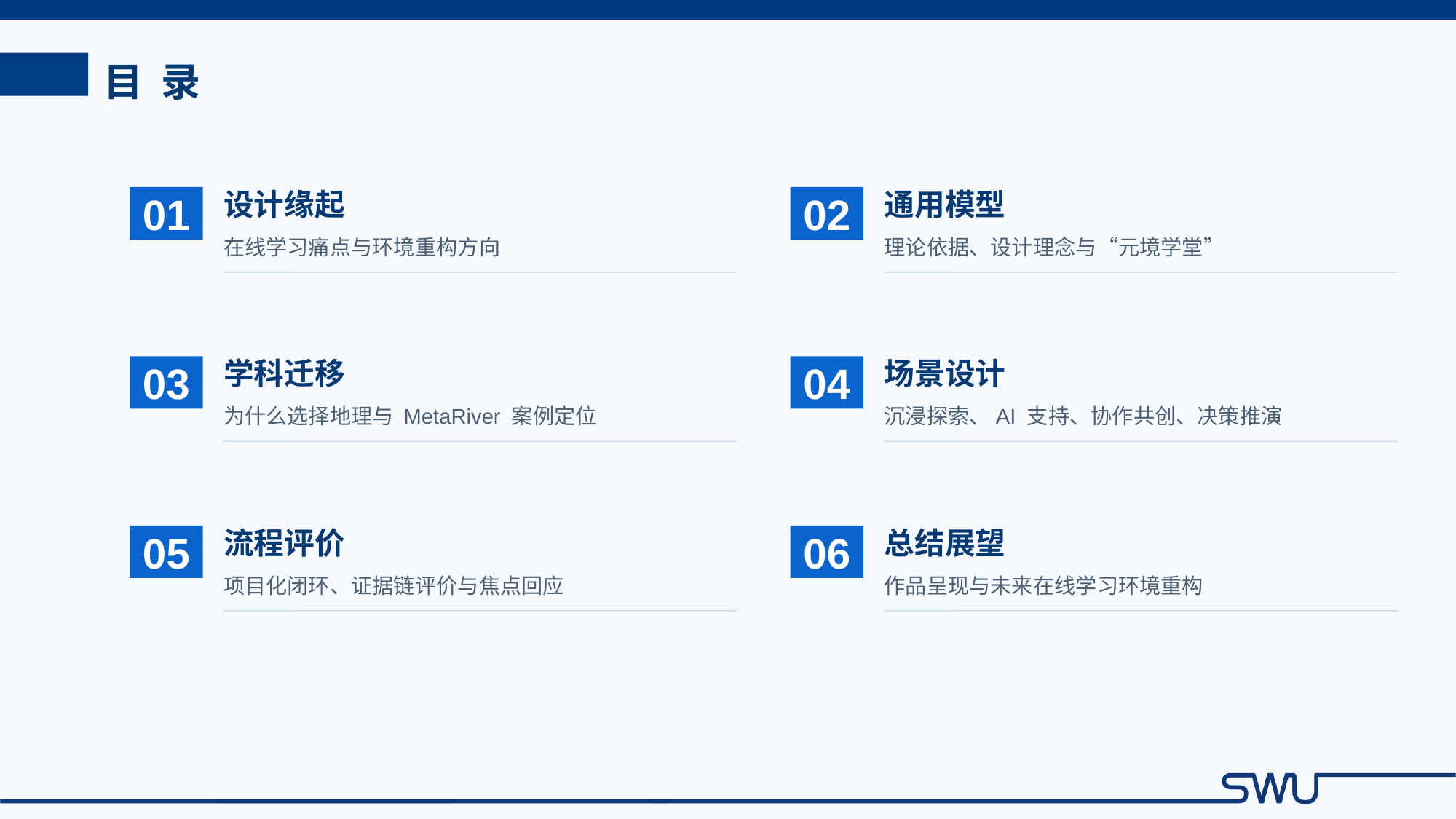

目  录
01
02
设计缘起
通用模型
在线学习痛点与环境重构方向
理论依据、设计理念与“元境学堂”

03
04
学科迁移
场景设计
为什么选择地理与 MetaRiver 案例定位
沉浸探索、AI 支持、协作共创、决策推演

05
06
流程评价
总结展望
项目化闭环、证据链评价与焦点回应
作品呈现与未来在线学习环境重构